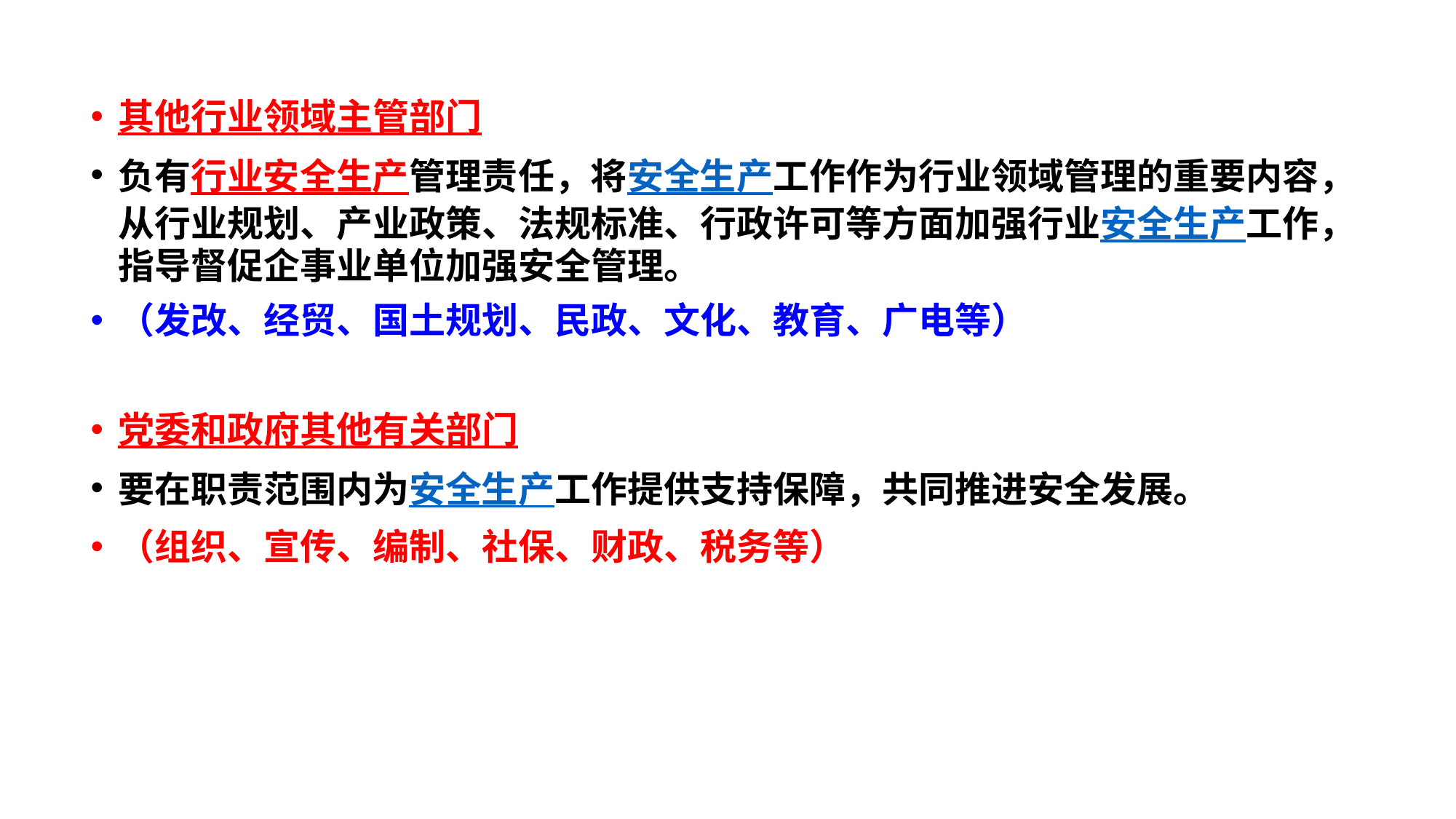

其他行业领域主管部门
负有行业安全生产管理责任，将安全生产工作作为行业领域管理的重要内容，从行业规划、产业政策、法规标准、行政许可等方面加强行业安全生产工作，指导督促企事业单位加强安全管理。
（发改、经贸、国土规划、民政、文化、教育、广电等）

党委和政府其他有关部门
要在职责范围内为安全生产工作提供支持保障，共同推进安全发展。
（组织、宣传、编制、社保、财政、税务等）

82